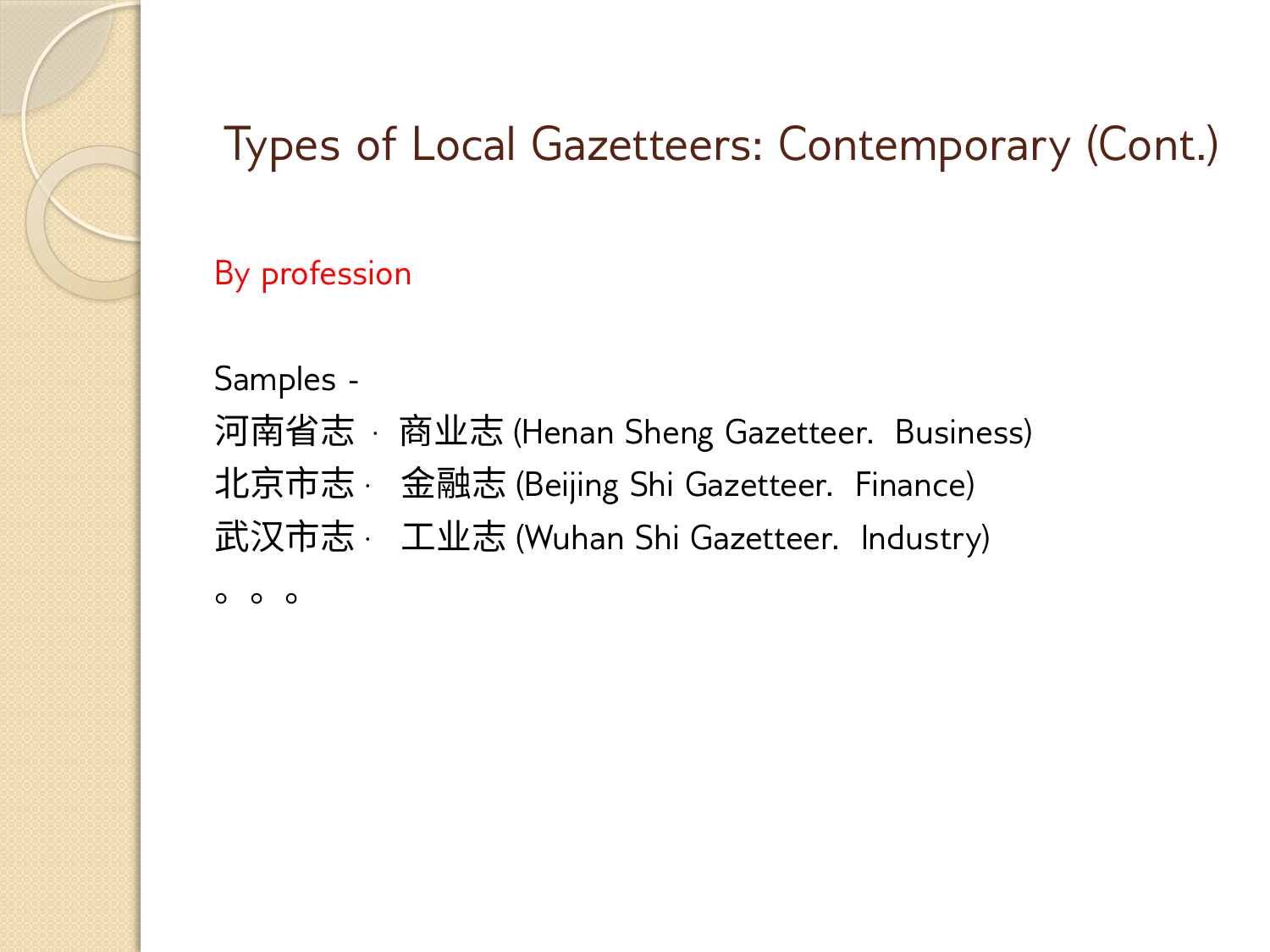

# Types of Local Gazetteers: Contemporary (Cont.)
By profession

Samples -
河南省志 · 商业志(Henan Sheng Gazetteer.  Business)
北京市志·  金融志(Beijing Shi Gazetteer.  Finance)
武汉市志·  工业志(Wuhan Shi Gazetteer.  Industry)
。。。